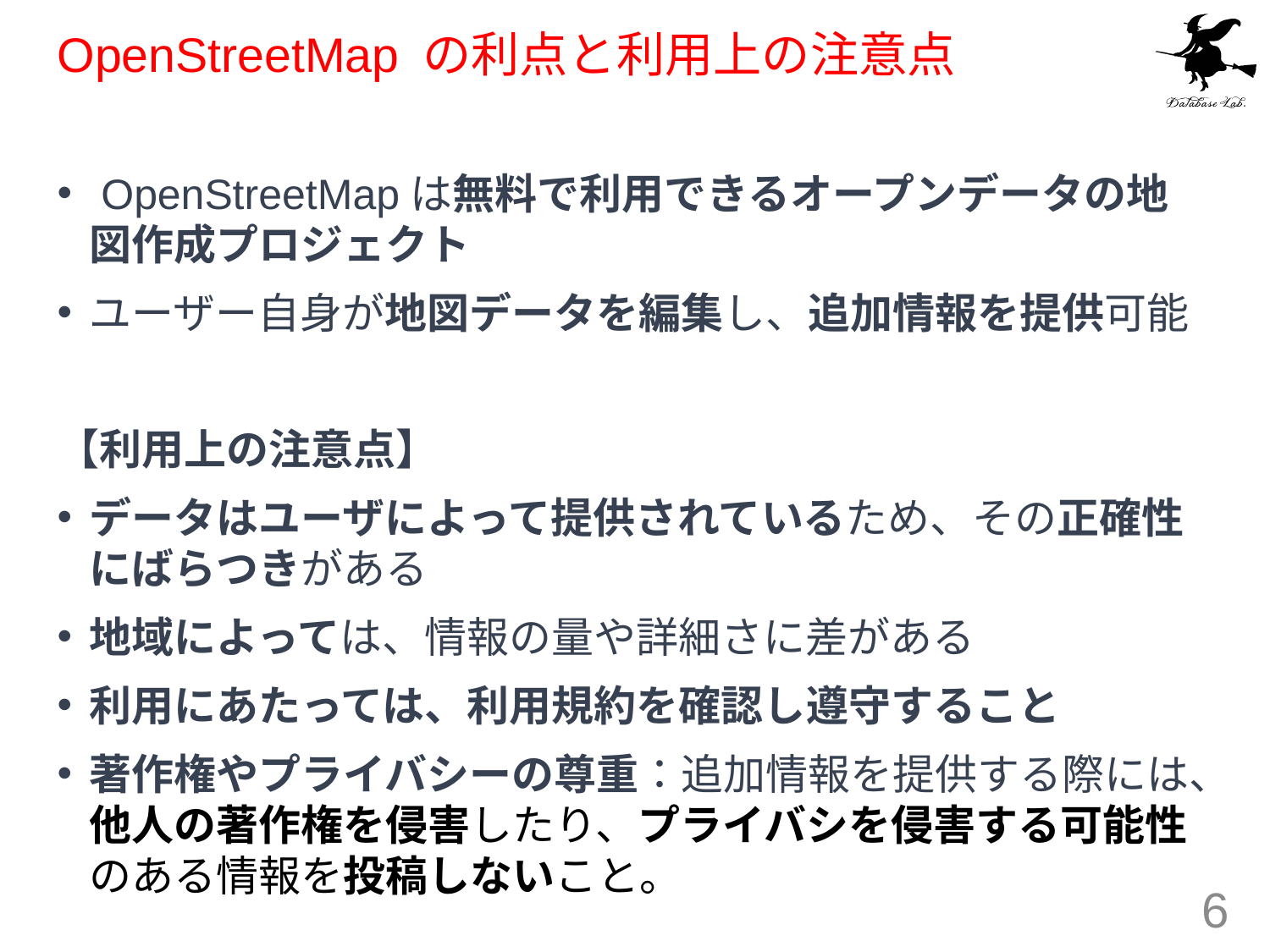

# OpenStreetMap の利点と利用上の注意点
 OpenStreetMapは無料で利用できるオープンデータの地図作成プロジェクト
ユーザー自身が地図データを編集し、追加情報を提供可能

【利用上の注意点】
データはユーザによって提供されているため、その正確性にばらつきがある
地域によっては、情報の量や詳細さに差がある
利用にあたっては、利用規約を確認し遵守すること
著作権やプライバシーの尊重：追加情報を提供する際には、他人の著作権を侵害したり、プライバシを侵害する可能性のある情報を投稿しないこと。
6